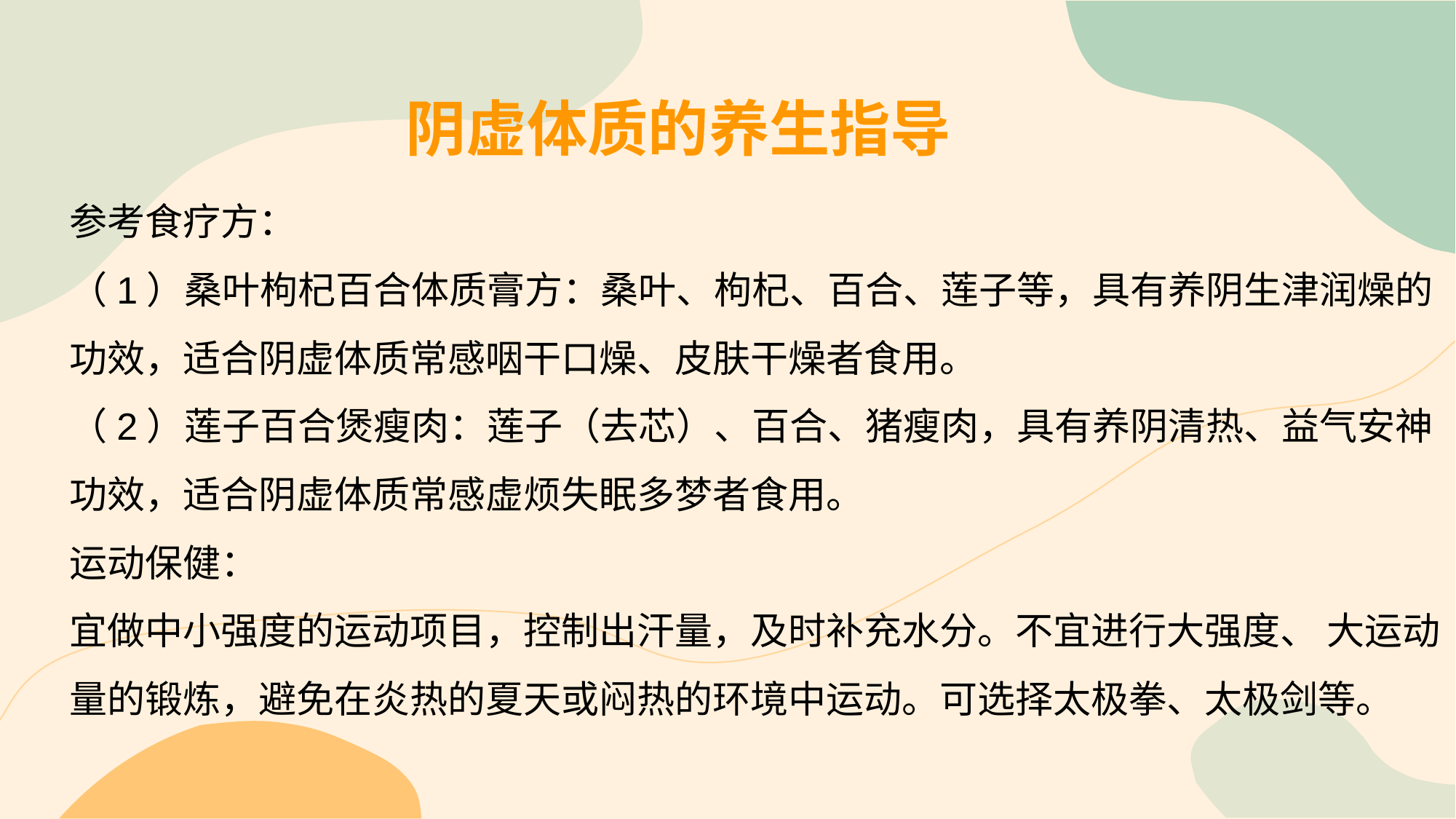

阴虚体质的养生指导
参考食疗方：
（1）桑叶枸杞百合体质膏方：桑叶、枸杞、百合、莲子等，具有养阴生津润燥的功效，适合阴虚体质常感咽干口燥、皮肤干燥者食用。
（2）莲子百合煲瘦肉：莲子（去芯）、百合、猪瘦肉，具有养阴清热、益气安神功效，适合阴虚体质常感虚烦失眠多梦者食用。
运动保健：
宜做中小强度的运动项目，控制出汗量，及时补充水分。不宜进行大强度、 大运动量的锻炼，避免在炎热的夏天或闷热的环境中运动。可选择太极拳、太极剑等。